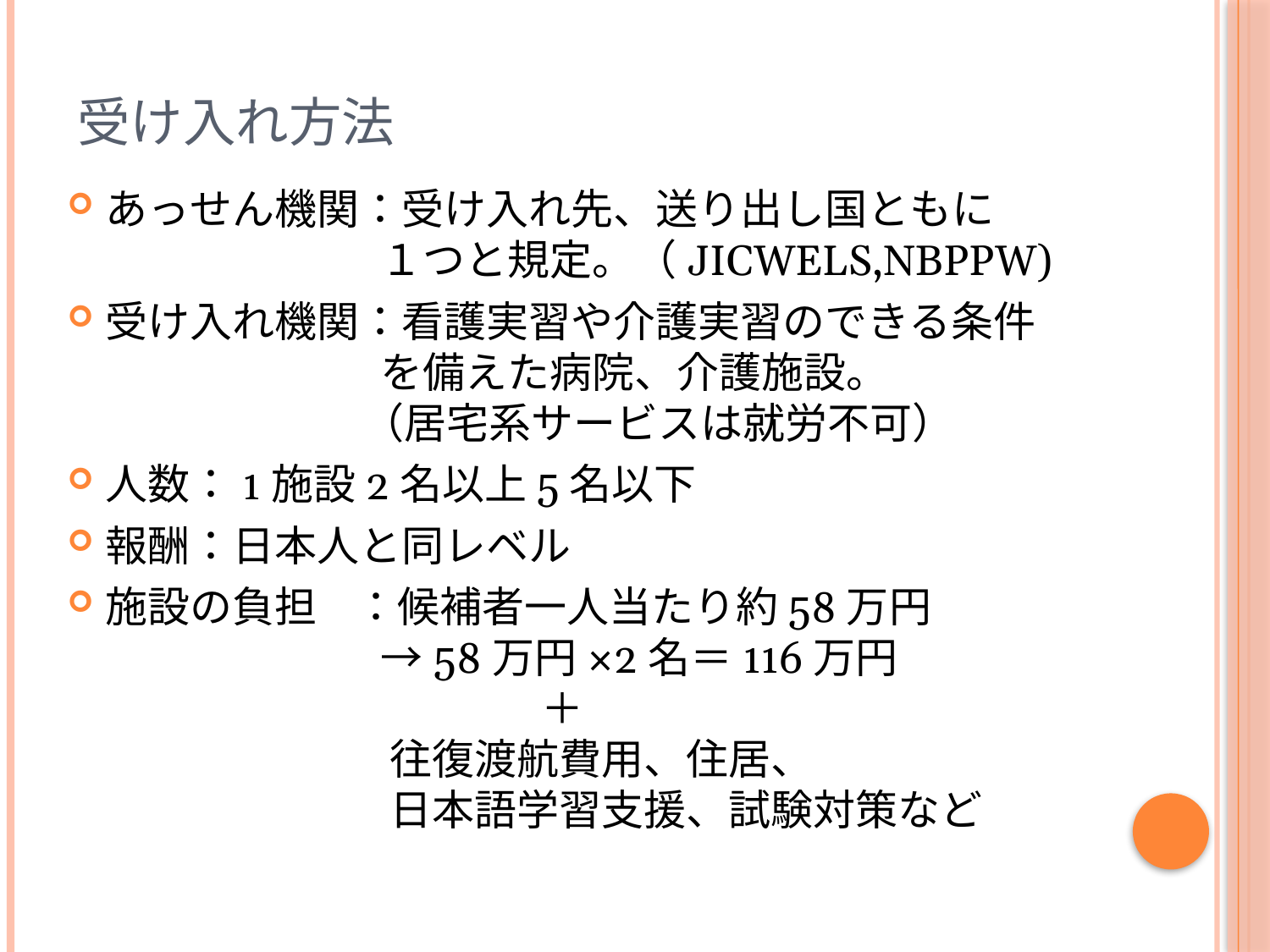

# 受け入れ方法
あっせん機関：受け入れ先、送り出し国ともに
                             １つと規定。（JICWELS,NBPPW)
受け入れ機関：看護実習や介護実習のできる条件
                             を備えた病院、介護施設。
                           （居宅系サービスは就労不可）
人数：1施設2名以上5名以下
報酬：日本人と同レベル
施設の負担    ：候補者一人当たり約58万円
                             →58万円×2名＝116万円
                                              ＋
                              往復渡航費用、住居、
                              日本語学習支援、試験対策など